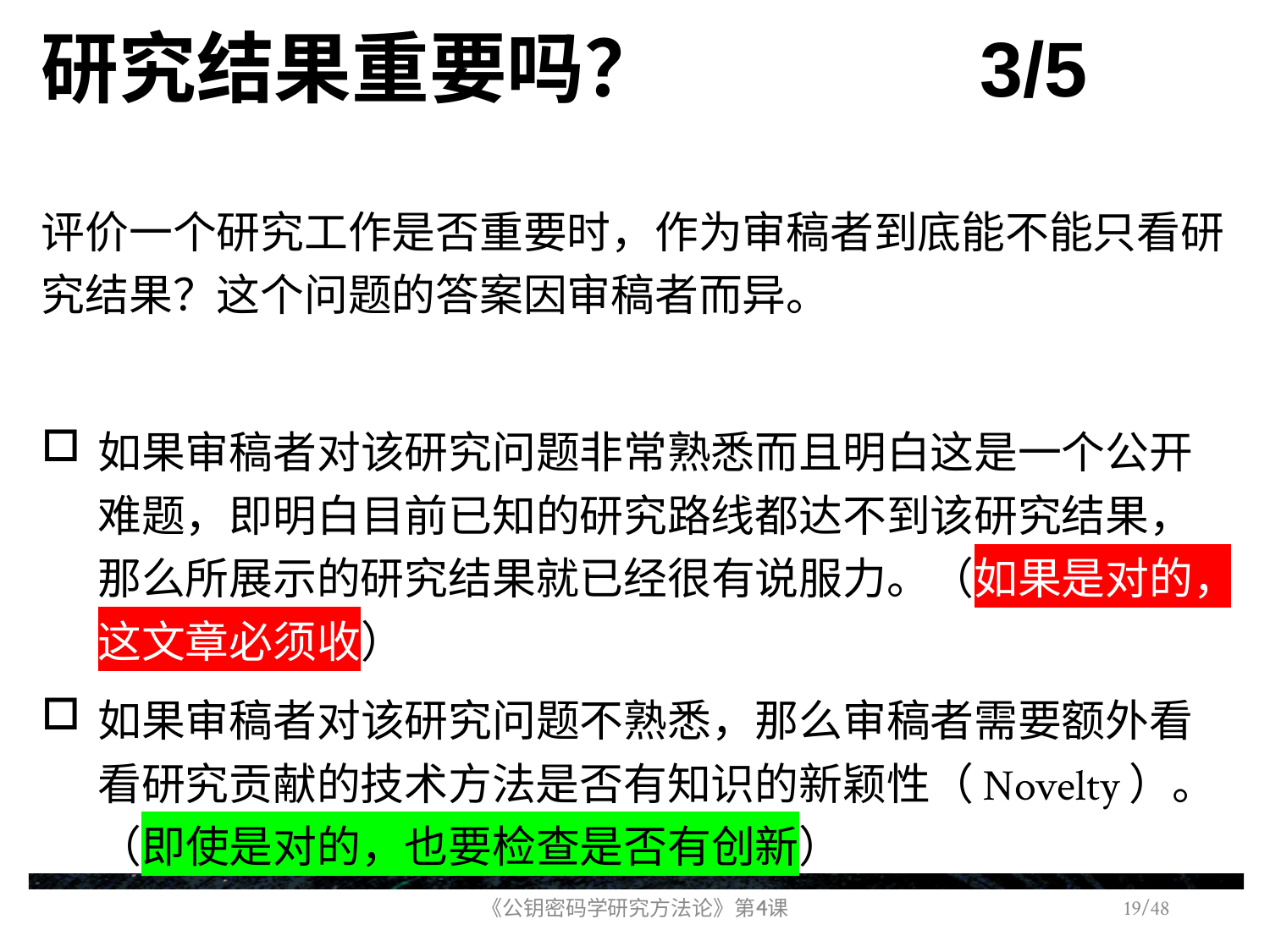

# 研究结果重要吗？                 3/5
评价一个研究工作是否重要时，作为审稿者到底能不能只看研究结果？这个问题的答案因审稿者而异。

如果审稿者对该研究问题非常熟悉而且明白这是一个公开难题，即明白目前已知的研究路线都达不到该研究结果，那么所展示的研究结果就已经很有说服力。（如果是对的，这文章必须收）
如果审稿者对该研究问题不熟悉，那么审稿者需要额外看看研究贡献的技术方法是否有知识的新颖性（Novelty）。（即使是对的，也要检查是否有创新）
《公钥密码学研究方法论》第4课
19/48